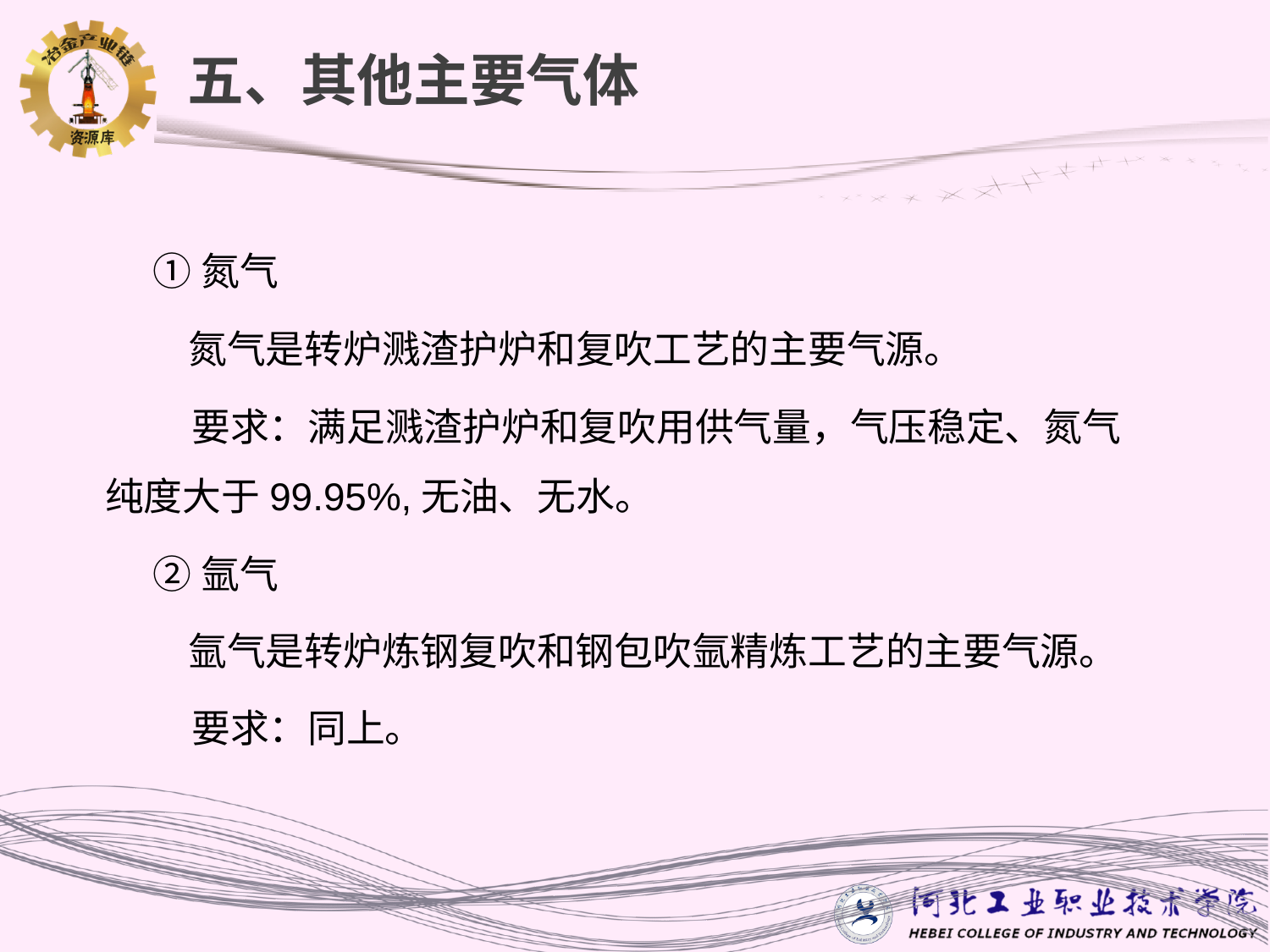

五、其他主要气体
①氮气
   氮气是转炉溅渣护炉和复吹工艺的主要气源。
　要求：满足溅渣护炉和复吹用供气量，气压稳定、氮气纯度大于99.95%,无油、无水。
②氩气
   氩气是转炉炼钢复吹和钢包吹氩精炼工艺的主要气源。
　要求：同上。